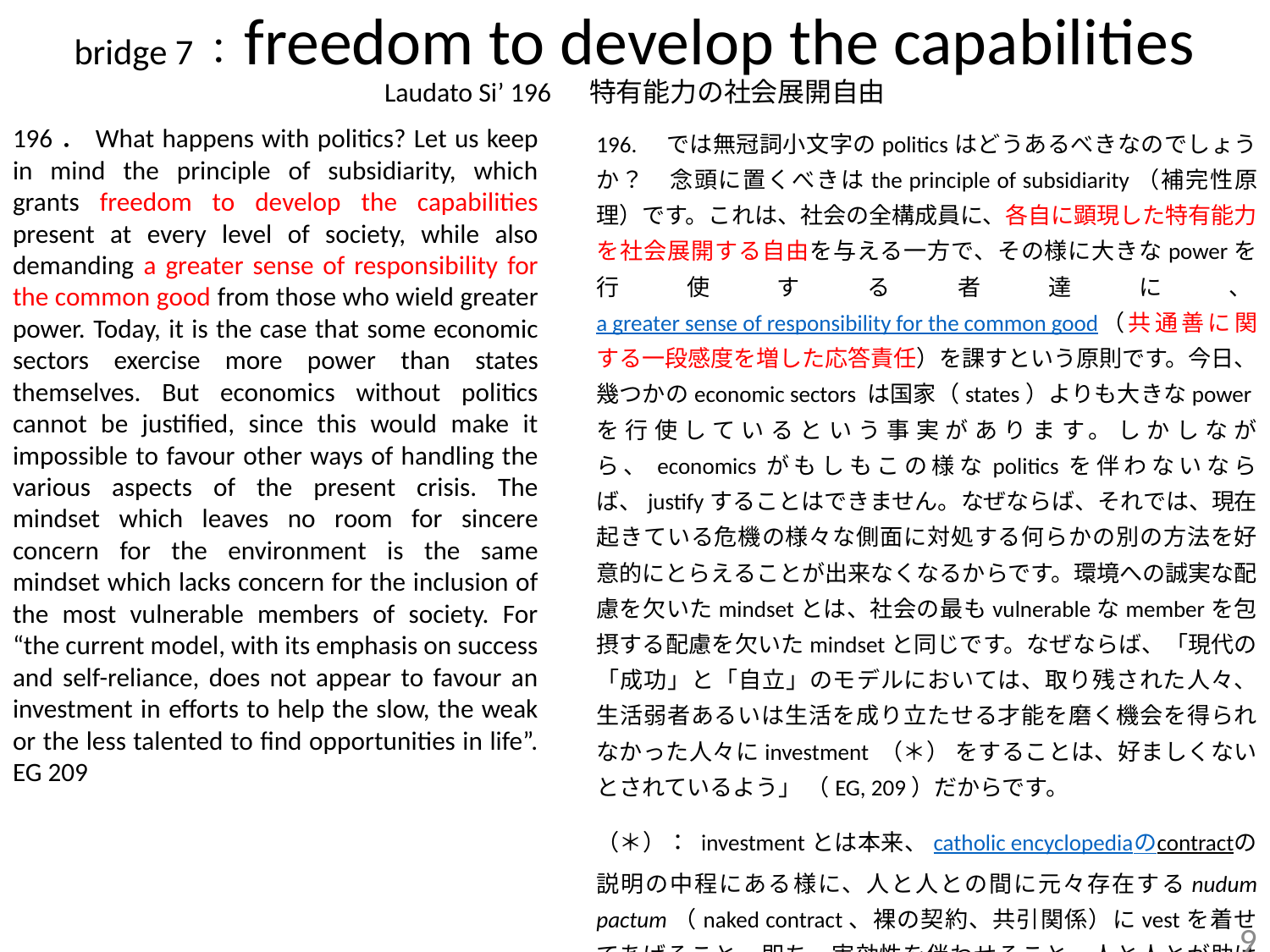

# bridge 7：freedom to develop the capabilities Laudato Si’ 196 　特有能力の社会展開自由
196．What happens with politics? Let us keep in mind the principle of subsidiarity, which grants freedom to develop the capabilities present at every level of society, while also demanding a greater sense of responsibility for the common good from those who wield greater power. Today, it is the case that some economic sectors exercise more power than states themselves. But economics without politics cannot be justified, since this would make it impossible to favour other ways of handling the various aspects of the present crisis. The mindset which leaves no room for sincere concern for the environment is the same mindset which lacks concern for the inclusion of the most vulnerable members of society. For “the current model, with its emphasis on success and self-reliance, does not appear to favour an investment in efforts to help the slow, the weak or the less talented to find opportunities in life”. EG 209
196.　では無冠詞小文字のpoliticsはどうあるべきなのでしょうか？　念頭に置くべきはthe principle of subsidiarity（補完性原理）です。これは、社会の全構成員に、各自に顕現した特有能力を社会展開する自由を与える一方で、その様に大きなpowerを行使する者達に、a greater sense of responsibility for the common good（共通善に関する一段感度を増した応答責任）を課すという原則です。今日、幾つかのeconomic sectors は国家（states）よりも大きなpowerを行使しているという事実があります。しかしながら、economicsがもしもこの様なpoliticsを伴わないならば、justifyすることはできません。なぜならば、それでは、現在起きている危機の様々な側面に対処する何らかの別の方法を好意的にとらえることが出来なくなるからです。環境への誠実な配慮を欠いたmindsetとは、社会の最もvulnerableなmemberを包摂する配慮を欠いたmindsetと同じです。なぜならば、「現代の「成功」と「自立」のモデルにおいては、取り残された人々、生活弱者あるいは生活を成り立たせる才能を磨く機会を得られなかった人々にinvestment （＊） をすることは、好ましくないとされているよう」 （EG, 209）だからです。
（＊）： investmentとは本来、catholic encyclopediaのcontractの説明の中程にある様に、人と人との間に元々存在するnudum pactum（naked contract、裸の契約、共引関係）にvestを着せてあげること。即ち、実効性を伴わせること。人と人とが助け合うことを意味し「金儲け」とは無縁の概念だったはず。
9